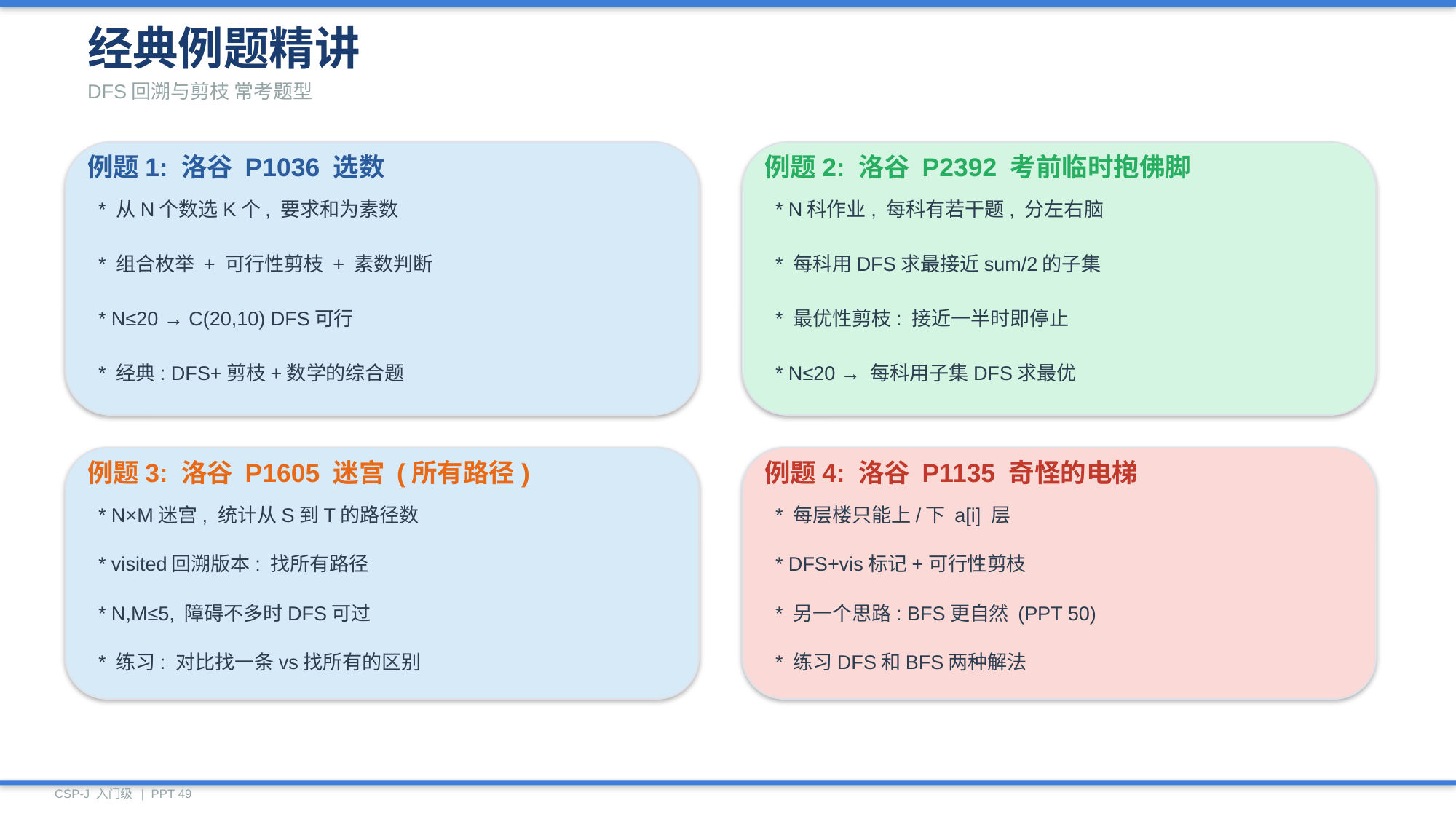

经典例题精讲
DFS回溯与剪枝 常考题型

例题1: 洛谷 P1036 选数
例题2: 洛谷 P2392 考前临时抱佛脚
* 从N个数选K个, 要求和为素数
* N科作业, 每科有若干题, 分左右脑
* 组合枚举 + 可行性剪枝 + 素数判断
* 每科用DFS求最接近sum/2的子集
* N≤20 → C(20,10) DFS可行
* 最优性剪枝: 接近一半时即停止
* 经典: DFS+剪枝+数学的综合题
* N≤20 → 每科用子集DFS求最优

例题3: 洛谷 P1605 迷宫 (所有路径)
例题4: 洛谷 P1135 奇怪的电梯
* N×M迷宫, 统计从S到T的路径数
* 每层楼只能上/下 a[i] 层
* visited回溯版本: 找所有路径
* DFS+vis标记+可行性剪枝
* N,M≤5, 障碍不多时DFS可过
* 另一个思路: BFS更自然 (PPT 50)
* 练习: 对比找一条vs找所有的区别
* 练习DFS和BFS两种解法

CSP-J 入门级  |  PPT 49